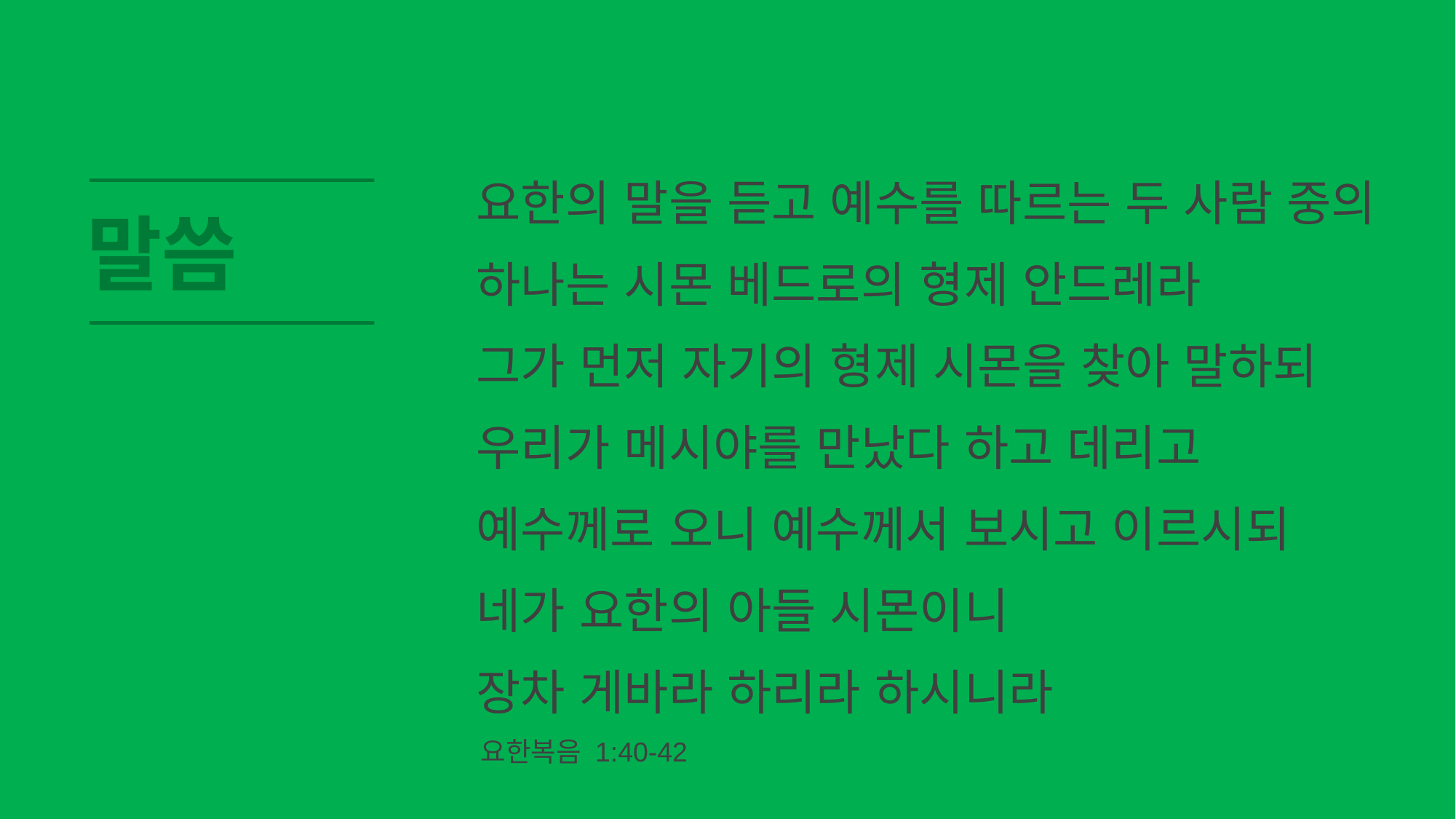

# 요한의 말을 듣고 예수를 따르는 두 사람 중의 하나는 시몬 베드로의 형제 안드레라 그가 먼저 자기의 형제 시몬을 찾아 말하되 우리가 메시야를 만났다 하고 데리고 예수께로 오니 예수께서 보시고 이르시되 네가 요한의 아들 시몬이니 장차 게바라 하리라 하시니라

말씀

요한복음 1:40-42